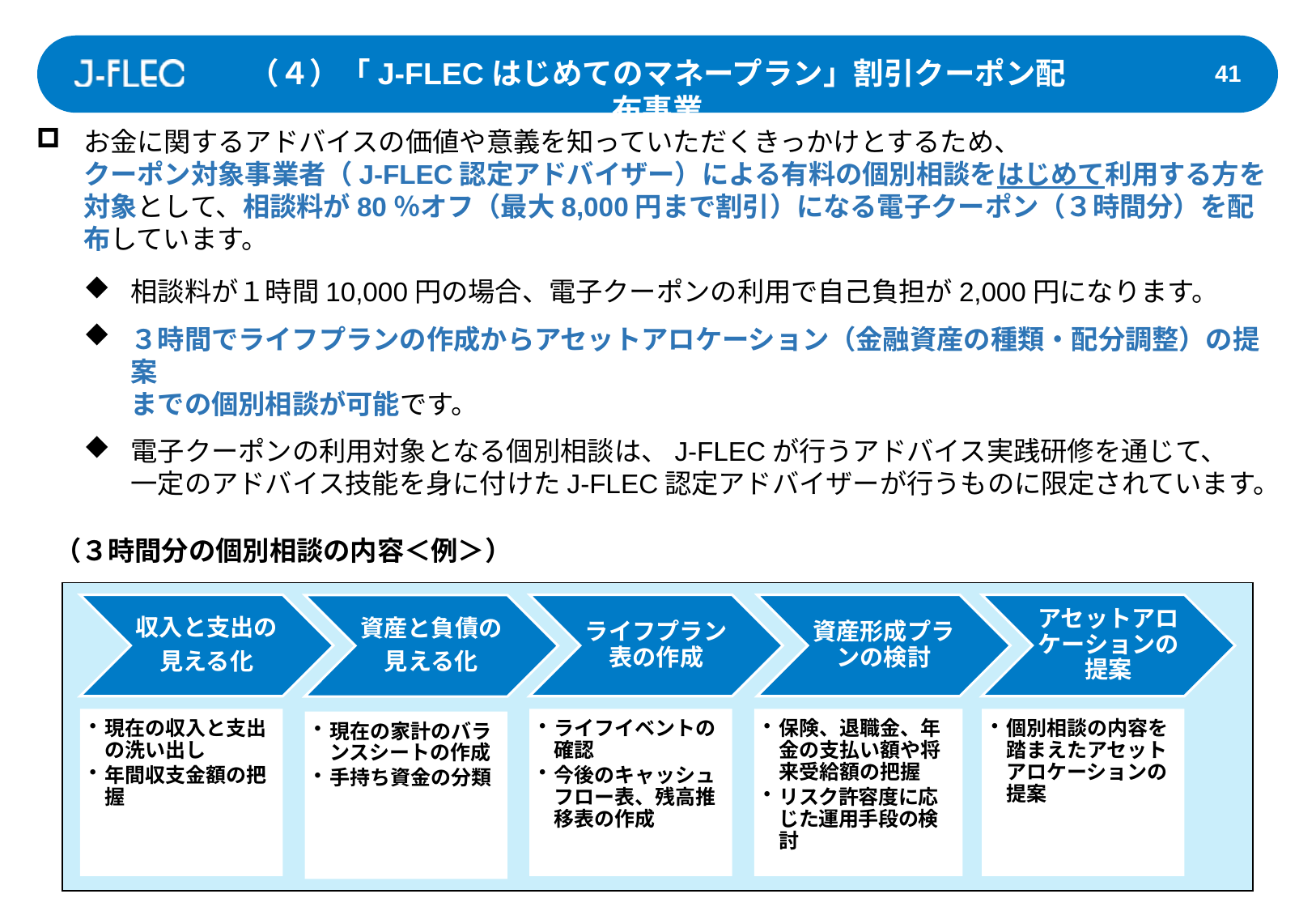

（４）「J-FLECはじめてのマネープラン」割引クーポン配布事業
41
お金に関するアドバイスの価値や意義を知っていただくきっかけとするため、
クーポン対象事業者（J-FLEC認定アドバイザー）による有料の個別相談をはじめて利用する方を対象として、相談料が80％オフ（最大8,000円まで割引）になる電子クーポン（３時間分）を配布しています。
相談料が１時間10,000円の場合、電子クーポンの利用で自己負担が2,000円になります。
３時間でライフプランの作成からアセットアロケーション（金融資産の種類・配分調整）の提案
までの個別相談が可能です。
電子クーポンの利用対象となる個別相談は、J-FLECが行うアドバイス実践研修を通じて、
一定のアドバイス技能を身に付けたJ-FLEC認定アドバイザーが行うものに限定されています。
（３時間分の個別相談の内容＜例＞）

収入と支出の
見える化
現在の収入と支出の洗い出し
年間収支金額の把握
資産と負債の
見える化
現在の家計のバランスシートの作成
手持ち資金の分類
ライフプラン表の作成
ライフイベントの確認
今後のキャッシュフロー表、残高推移表の作成
資産形成プランの検討
保険、退職金、年金の支払い額や将来受給額の把握
リスク許容度に応じた運用手段の検討
アセットアロケーションの提案
個別相談の内容を踏まえたアセットアロケーションの提案